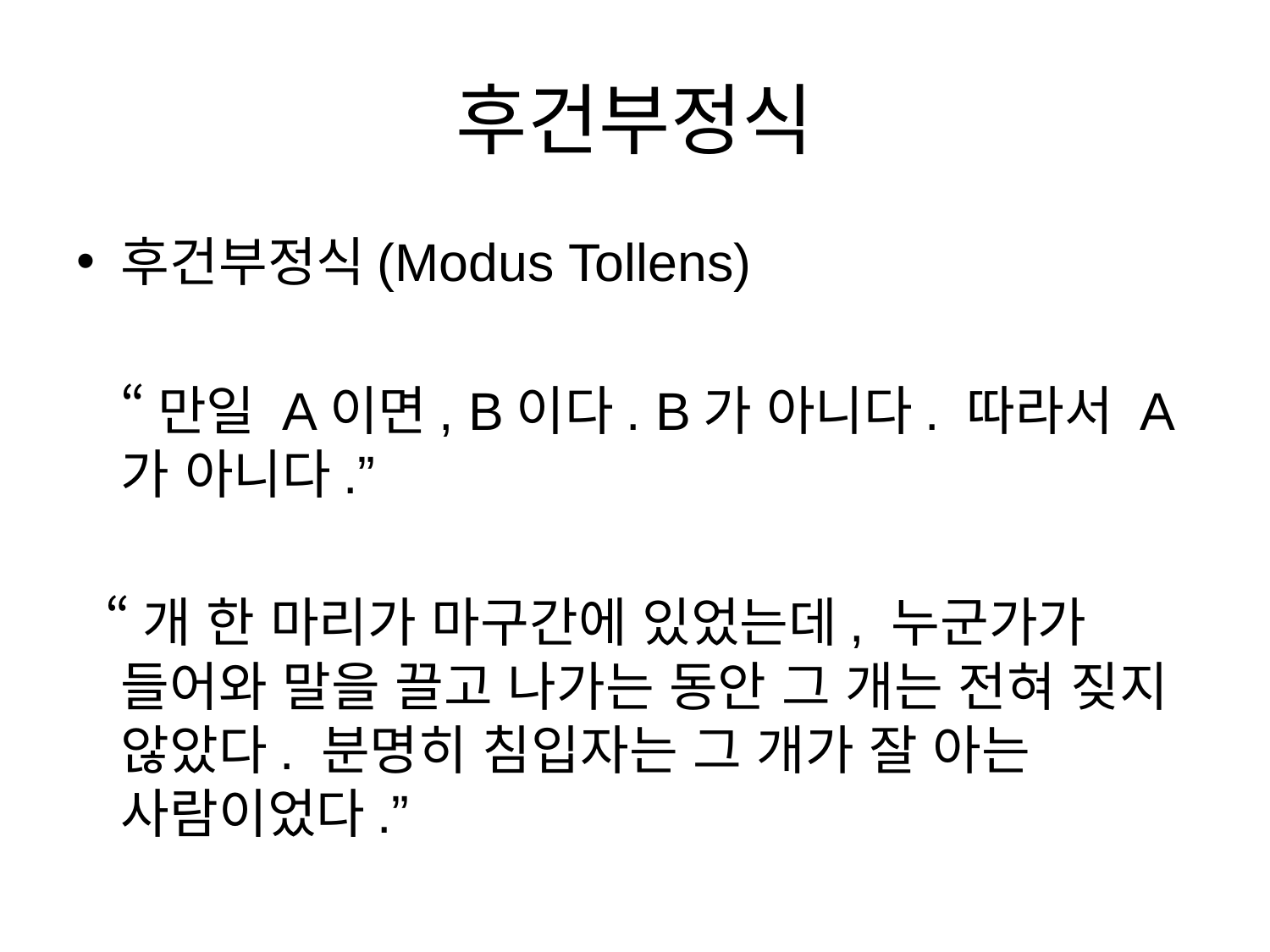

# 후건부정식
후건부정식(Modus Tollens)

   “만일 A이면, B이다. B가 아니다. 따라서 A가 아니다.”

  “개 한 마리가 마구간에 있었는데, 누군가가 들어와 말을 끌고 나가는 동안 그 개는 전혀 짖지 않았다. 분명히 침입자는 그 개가 잘 아는 사람이었다.”